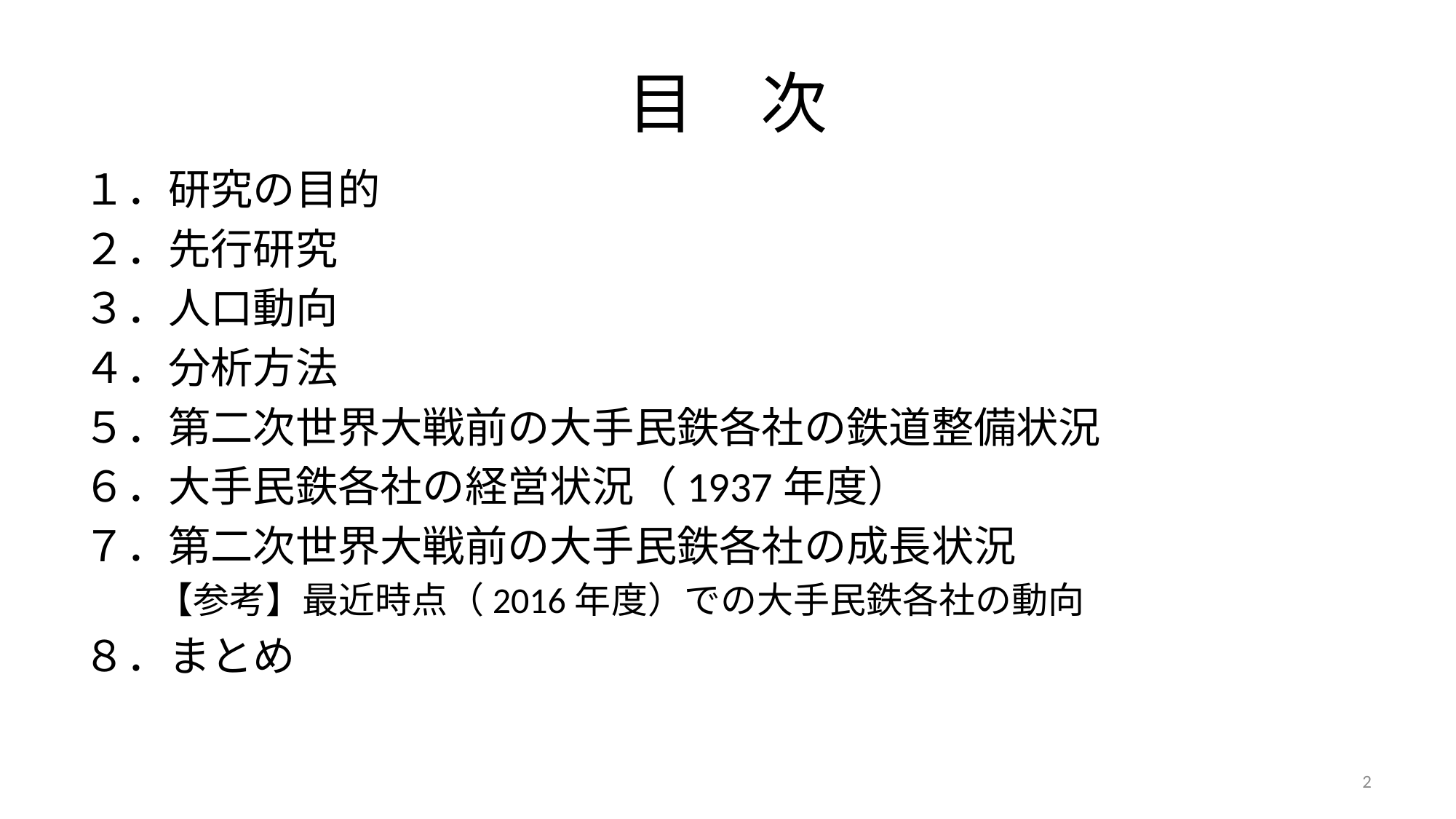

# 目　次
１．研究の目的
２．先行研究
３．人口動向
４．分析方法
５．第二次世界大戦前の大手民鉄各社の鉄道整備状況
６．大手民鉄各社の経営状況（1937年度）
７．第二次世界大戦前の大手民鉄各社の成長状況
　　【参考】最近時点（2016年度）での大手民鉄各社の動向
８．まとめ
2